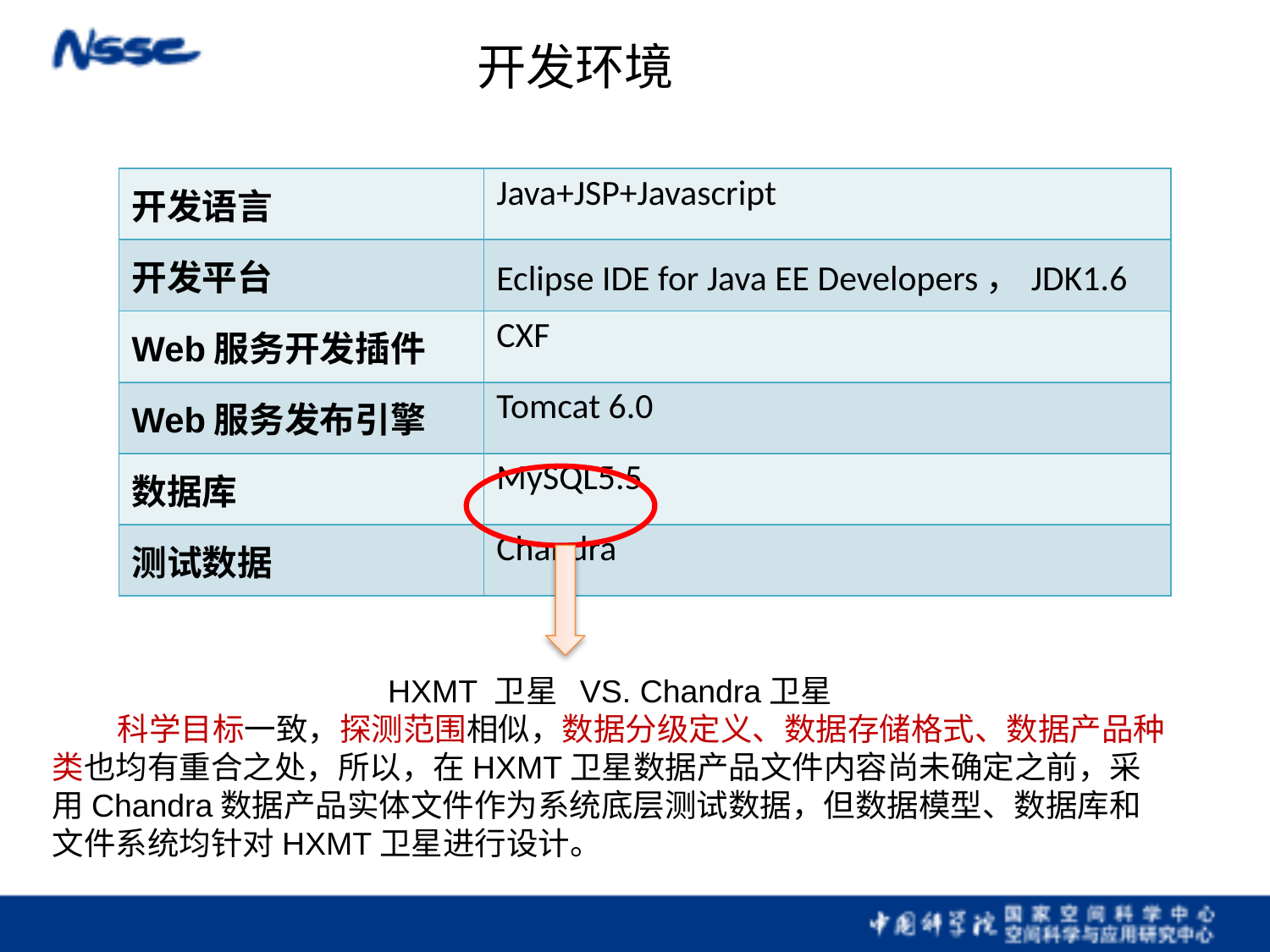

开发环境
| 开发语言 | Java+JSP+Javascript |
| --- | --- |
| 开发平台 | Eclipse IDE for Java EE Developers，JDK1.6 |
| Web服务开发插件 | CXF |
| Web服务发布引擎 | Tomcat 6.0 |
| 数据库 | MySQL5.5 |
| 测试数据 | Chandra |

HXMT 卫星  VS. Chandra卫星
        科学目标一致，探测范围相似，数据分级定义、数据存储格式、数据产品种类也均有重合之处，所以，在HXMT卫星数据产品文件内容尚未确定之前，采用Chandra数据产品实体文件作为系统底层测试数据，但数据模型、数据库和文件系统均针对HXMT卫星进行设计。